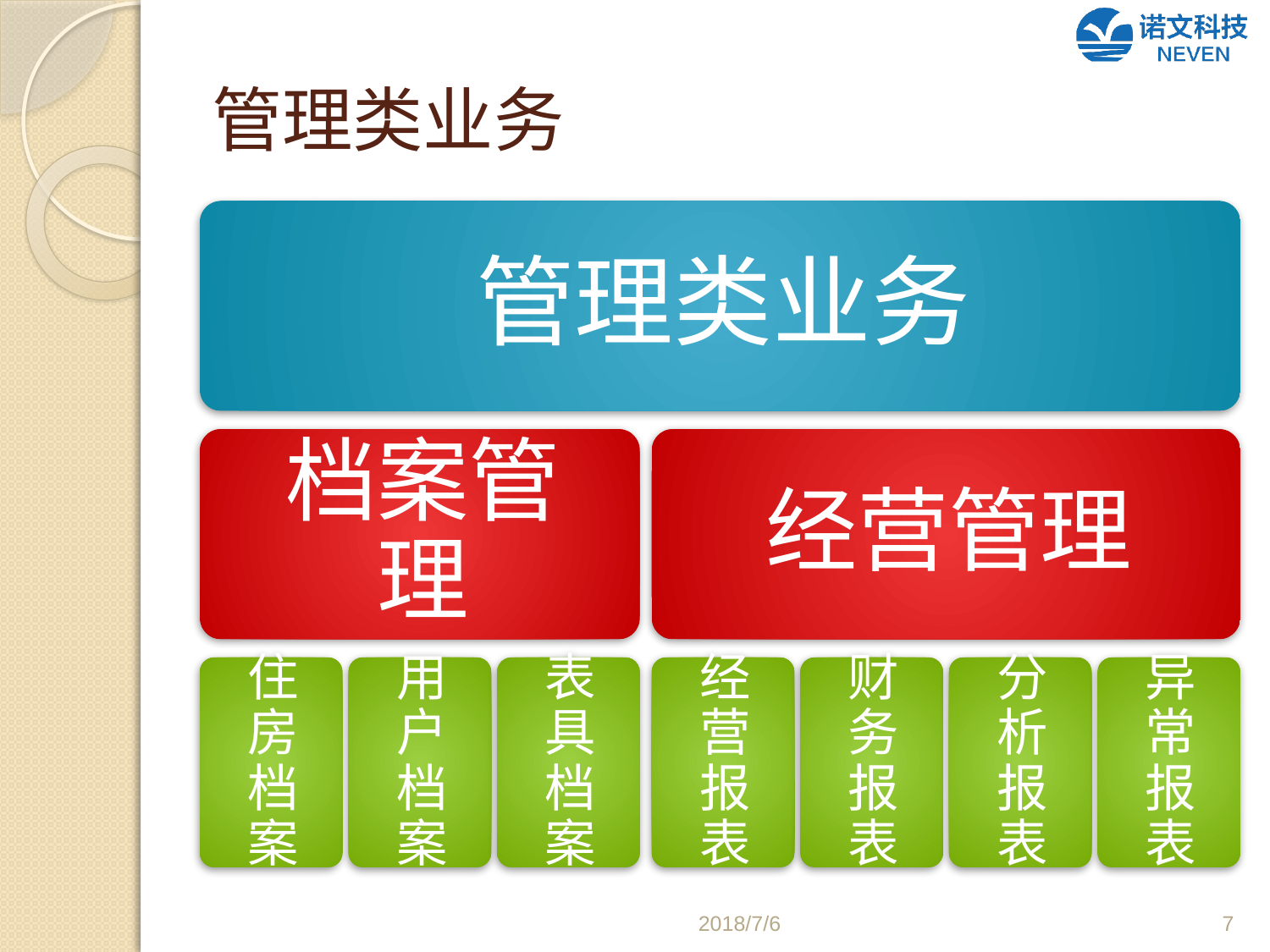

# 管理类业务
管理类业务
档案管理
住房档案
用户档案
表具档案
经营管理
经营报表
财务报表
分析报表
异常报表
2018/7/6
7